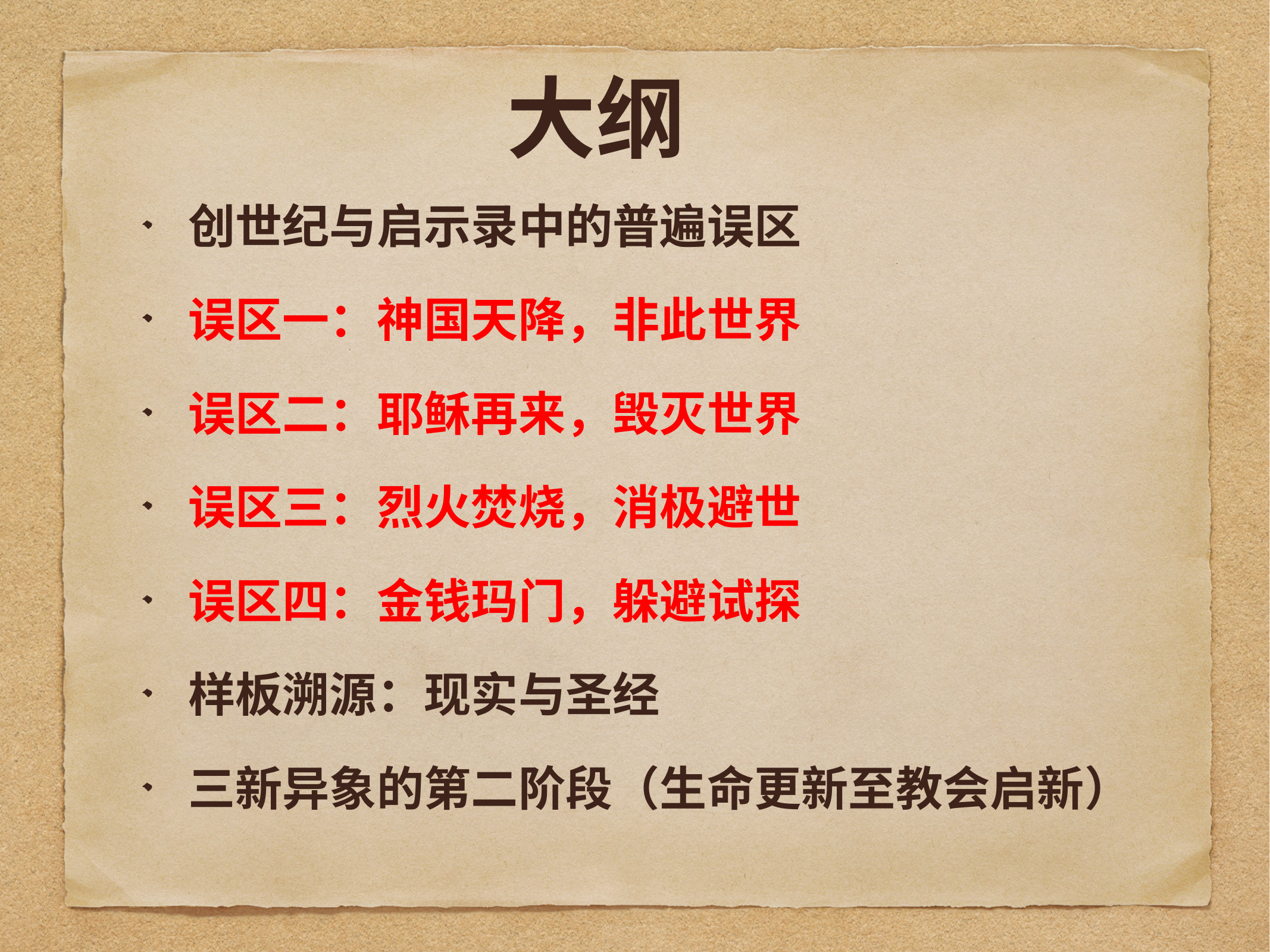

# 大纲
创世纪与启示录中的普遍误区
误区一：神国天降，非此世界
误区二：耶稣再来，毁灭世界
误区三：烈火焚烧，消极避世
误区四：金钱玛门，躲避试探
样板溯源：现实与圣经
三新异象的第二阶段（生命更新至教会启新）